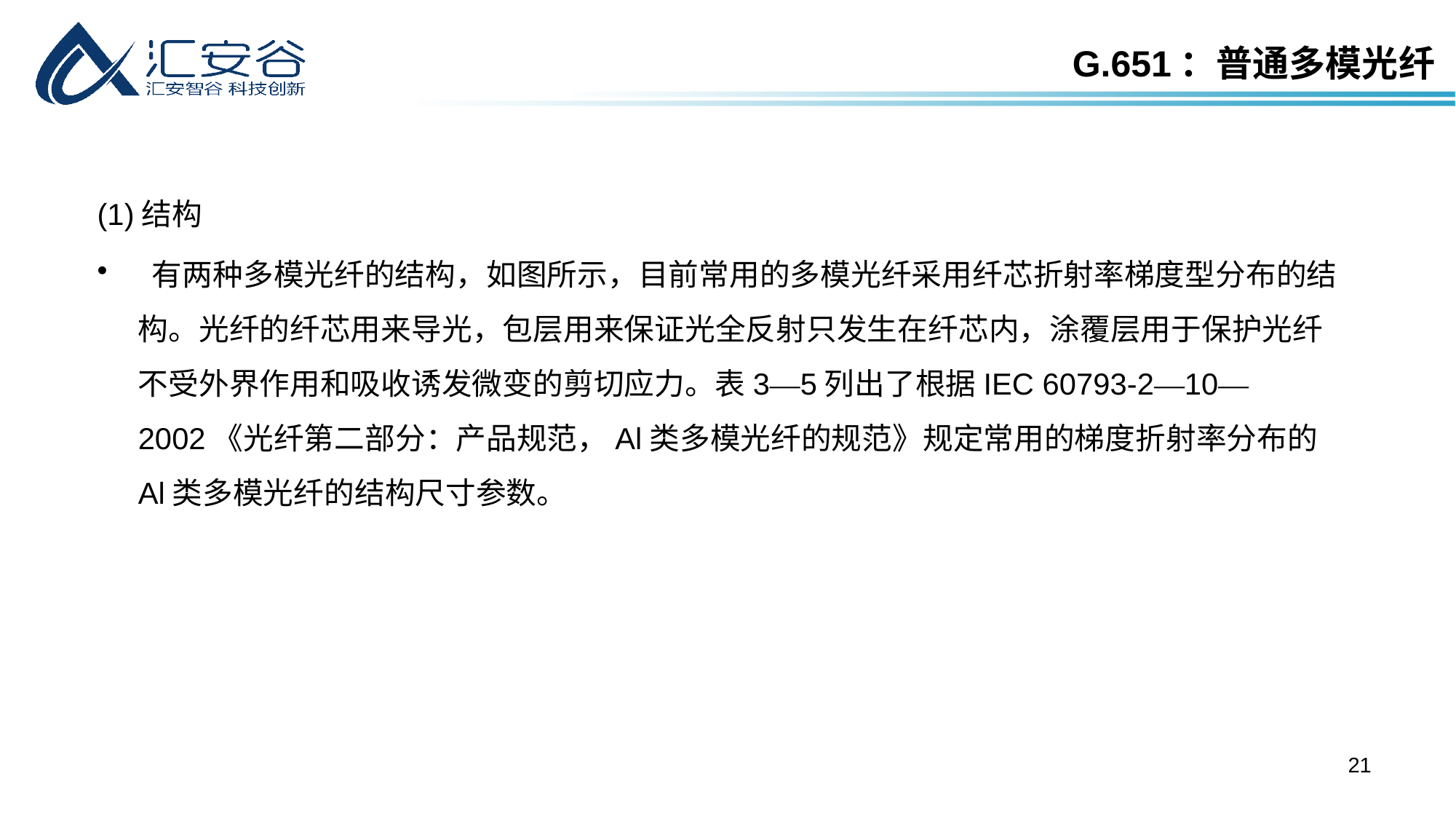

G.651：普通多模光纤
(1)结构
 有两种多模光纤的结构，如图所示，目前常用的多模光纤采用纤芯折射率梯度型分布的结构。光纤的纤芯用来导光，包层用来保证光全反射只发生在纤芯内，涂覆层用于保护光纤不受外界作用和吸收诱发微变的剪切应力。表3—5列出了根据IEC 60793-2—10—2002《光纤第二部分：产品规范，Al类多模光纤的规范》规定常用的梯度折射率分布的Al类多模光纤的结构尺寸参数。
21